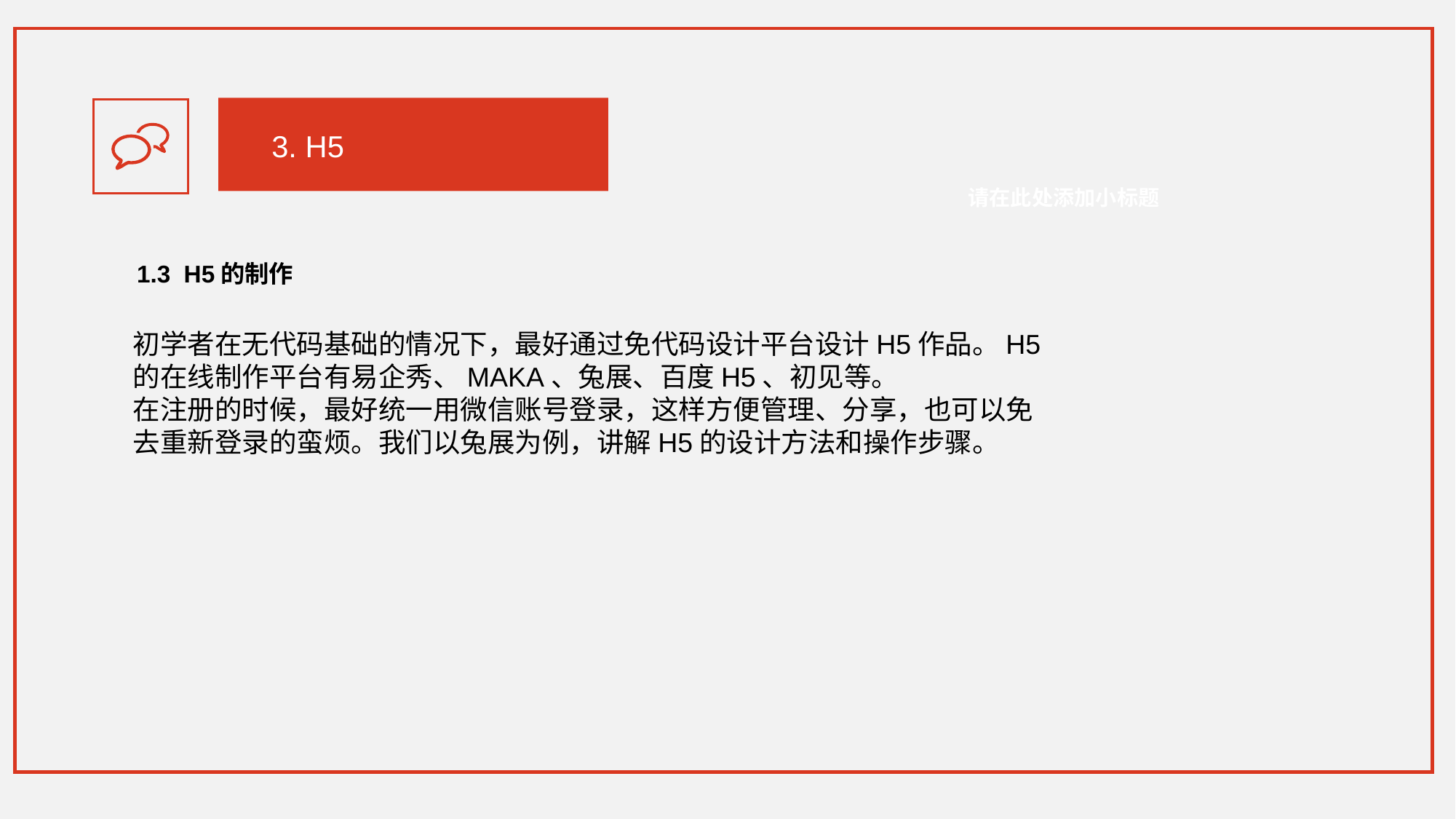

3. H5

请在此处添加小标题
1.3  H5的制作
初学者在无代码基础的情况下，最好通过免代码设计平台设计H5作品。H5的在线制作平台有易企秀、MAKA、兔展、百度H5、初见等。
在注册的时候，最好统一用微信账号登录，这样方便管理、分享，也可以免去重新登录的蛮烦。我们以兔展为例，讲解H5的设计方法和操作步骤。